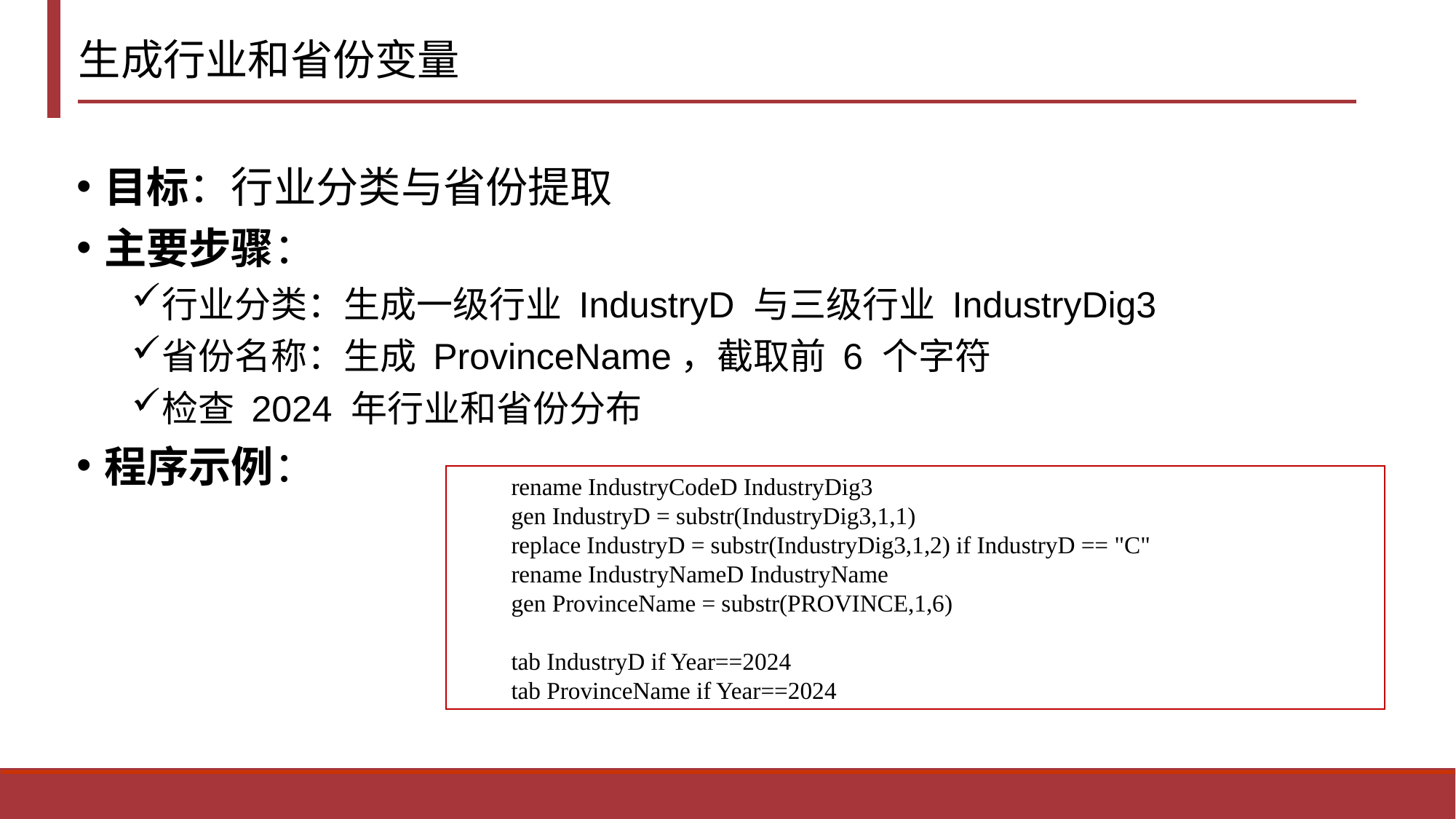

# 生成行业和省份变量
目标：行业分类与省份提取
主要步骤：
行业分类：生成一级行业 IndustryD 与三级行业 IndustryDig3
省份名称：生成 ProvinceName，截取前 6 个字符
检查 2024 年行业和省份分布
程序示例：
rename IndustryCodeD IndustryDig3
gen IndustryD = substr(IndustryDig3,1,1)
replace IndustryD = substr(IndustryDig3,1,2) if IndustryD == "C"
rename IndustryNameD IndustryName
gen ProvinceName = substr(PROVINCE,1,6)

tab IndustryD if Year==2024
tab ProvinceName if Year==2024